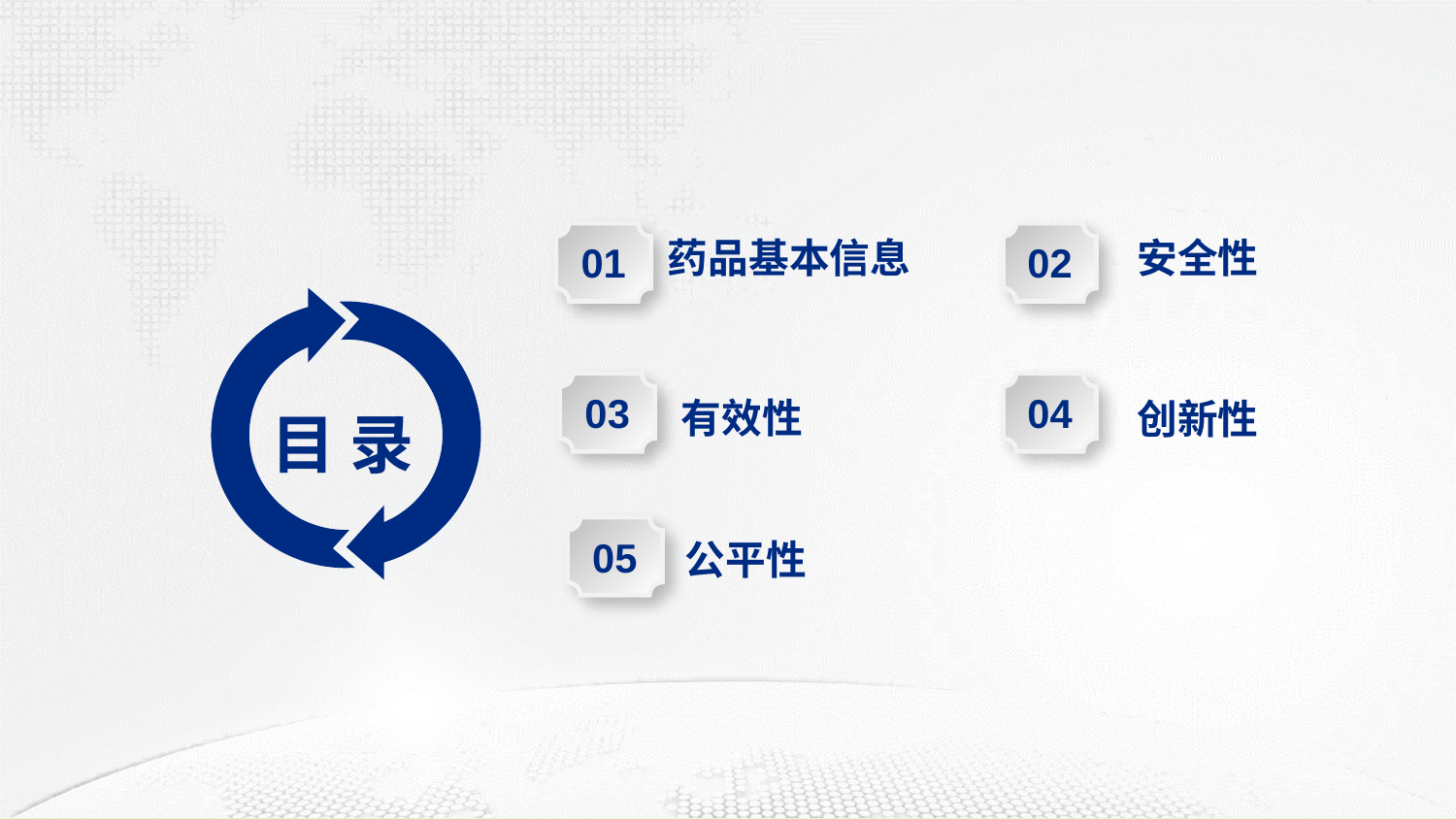

01
02
药品基本信息
安全性

目 录
03
04
有效性
创新性
05
公平性